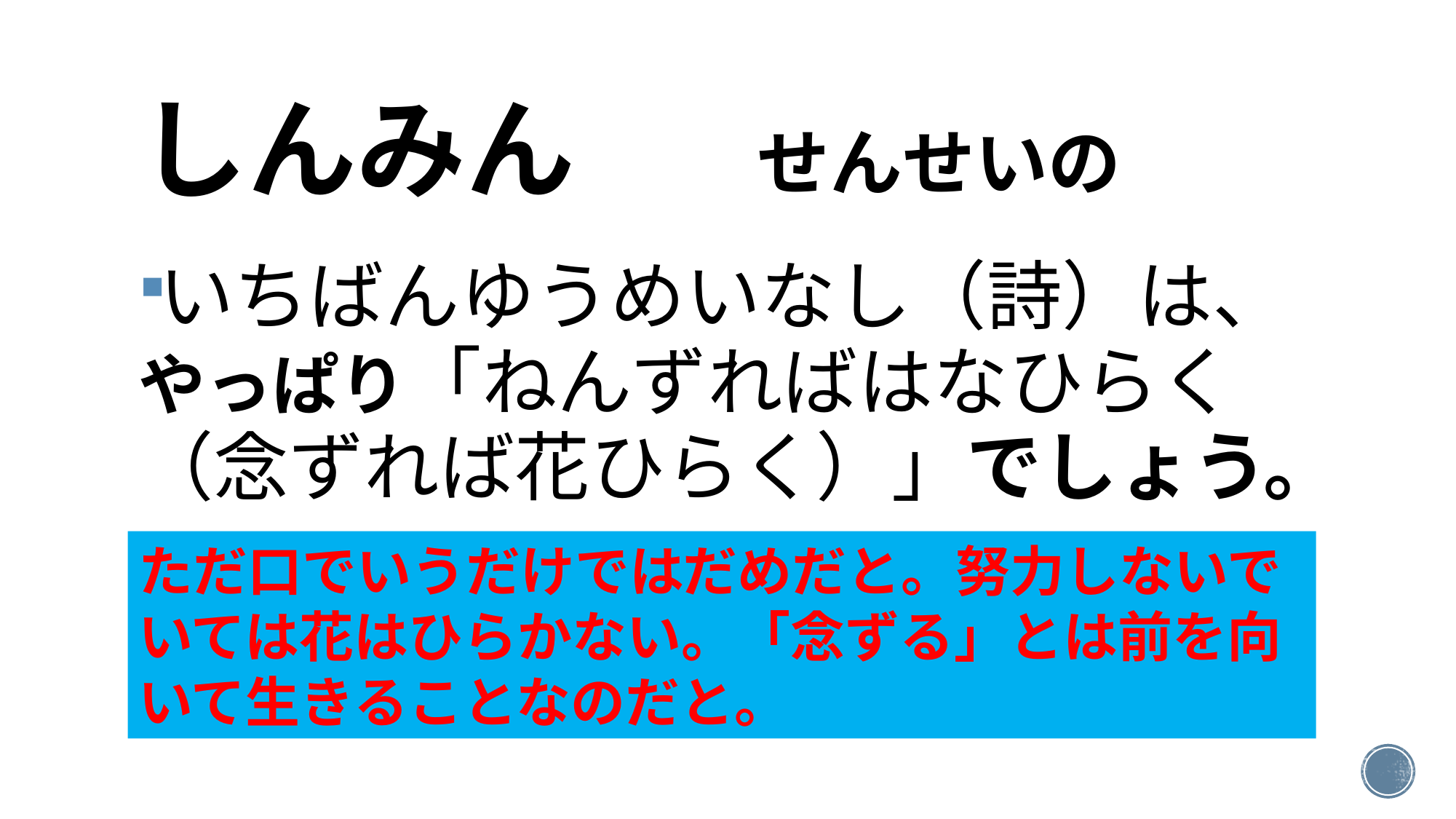

# しんみん　　せんせいの
いちばんゆうめいなし（詩）は、
やっぱり「ねんずればはなひらく
（念ずれば花ひらく）」でしょう。

ただ口でいうだけではだめだと。努力しないでいては花はひらかない。「念ずる」とは前を向いて生きることなのだと。
どんな意味（いみ）かな？